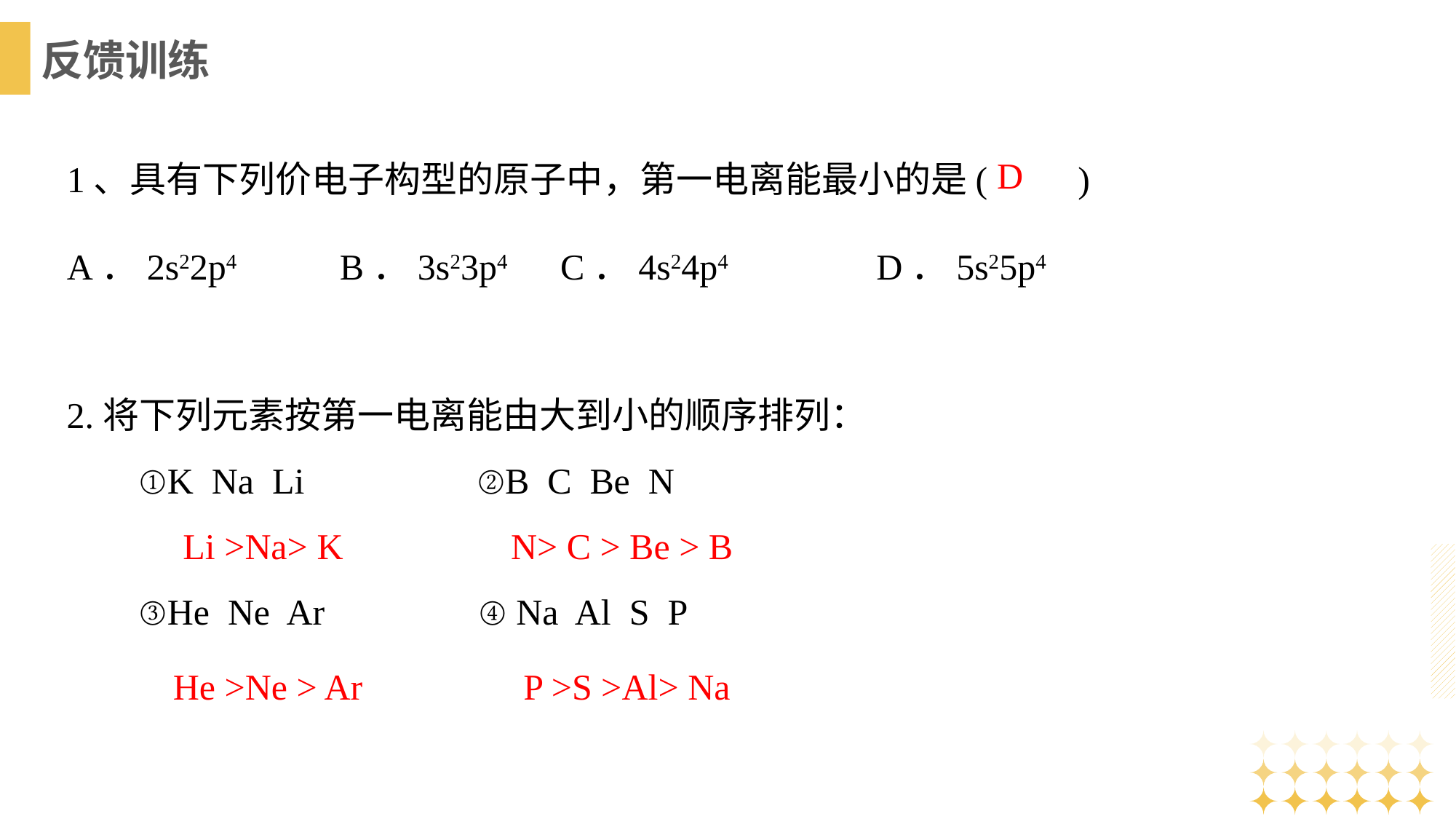

反馈训练
1、具有下列价电子构型的原子中，第一电离能最小的是(　　)
A．2s22p4	      B．3s23p4          C．4s24p4	     D．5s25p4
D
2.将下列元素按第一电离能由大到小的顺序排列：
        ①K  Na  Li                   ②B  C  Be  N

        ③He  Ne  Ar                 ④ Na  Al  S  P
Li >Na> K
N> C > Be > B
P >S >Al> Na
He >Ne > Ar